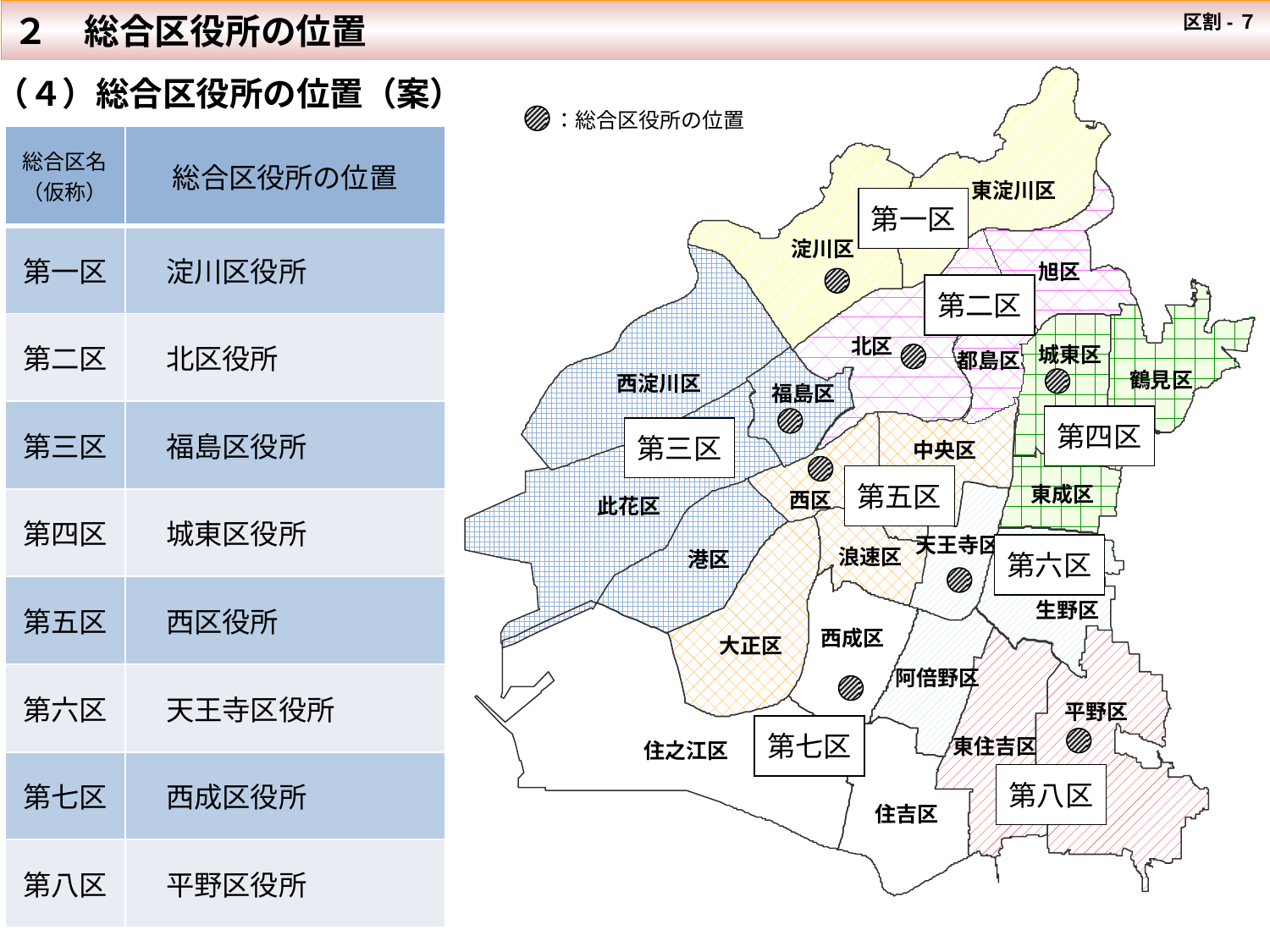

２　総合区役所の位置
 区割-７
（４）総合区役所の位置（案）

東淀川区
淀川区
旭区
北区
城東区
都島区
鶴見区
西淀川区
福島区
中央区
東成区
西区
此花区
天王寺区
浪速区
港区
生野区
西成区
大正区
阿倍野区
平野区
東住吉区
住之江区
住吉区
第一区
第二区
第四区
第三区
第五区
第六区
第七区
第八区
：総合区役所の位置

| 総合区名（仮称） | 総合区役所の位置 |
| --- | --- |
| 第一区 | 淀川区役所 |
| 第二区 | 北区役所 |
| 第三区 | 福島区役所 |
| 第四区 | 城東区役所 |
| 第五区 | 西区役所 |
| 第六区 | 天王寺区役所 |
| 第七区 | 西成区役所 |
| 第八区 | 平野区役所 |